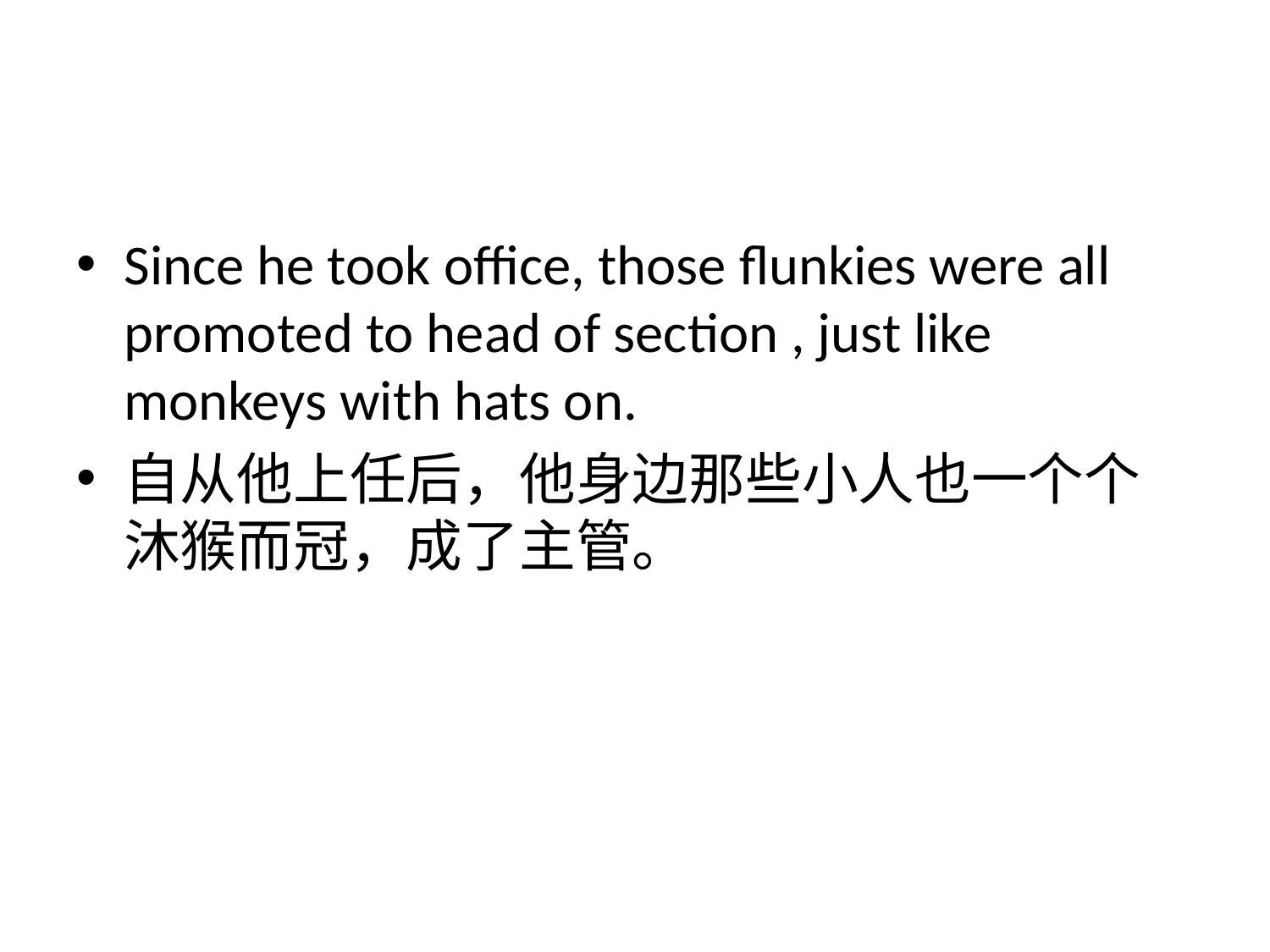

#
Since he took office, those flunkies were all promoted to head of section , just like monkeys with hats on.
自从他上任后，他身边那些小人也一个个沐猴而冠，成了主管。